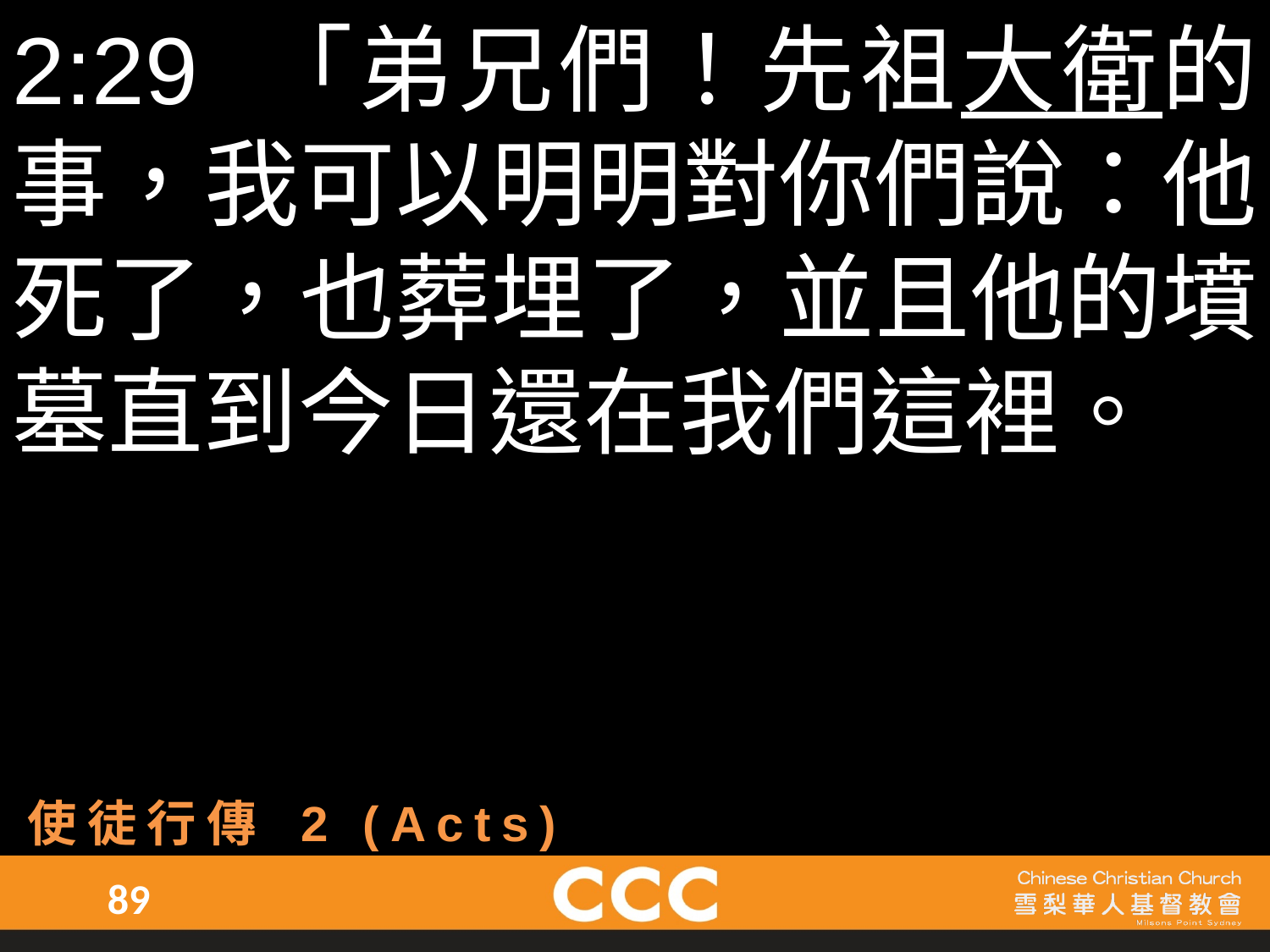

2:29 「弟兄們！先祖大衛的事，我可以明明對你們說：他死了，也葬埋了，並且他的墳墓直到今日還在我們這裡。
使徒行傳 2 (Acts)
89